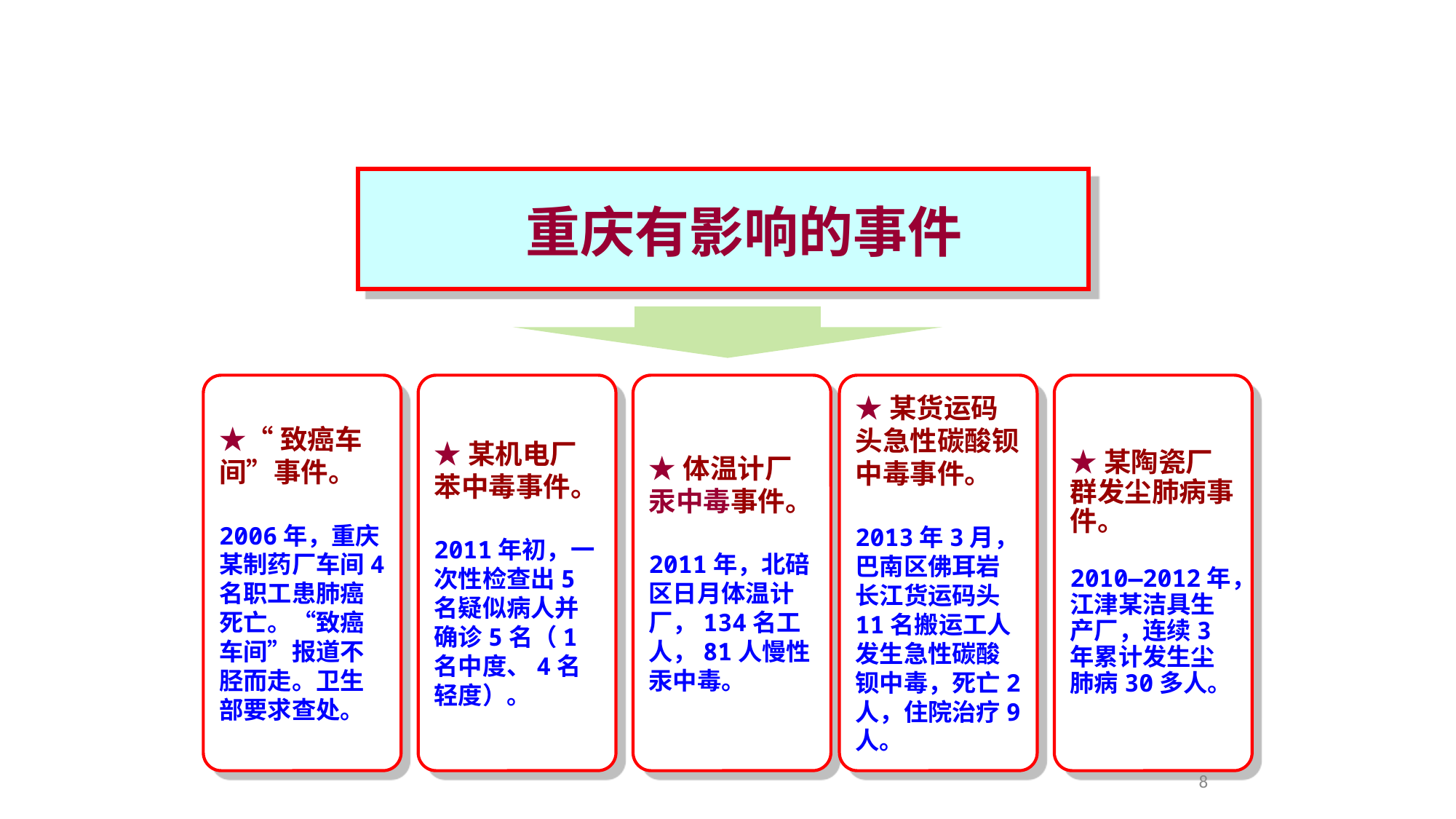

重庆有影响的事件

★“致癌车间”事件。

2006年，重庆某制药厂车间4名职工患肺癌死亡。“致癌车间”报道不胫而走。卫生部要求查处。
★某机电厂苯中毒事件。

2011年初，一次性检查出5名疑似病人并确诊5名（1名中度、4名轻度）。
★体温计厂汞中毒事件。

2011年，北碚区日月体温计厂，134名工人，81人慢性汞中毒。
★某货运码头急性碳酸钡中毒事件。

2013年3月，巴南区佛耳岩长江货运码头11名搬运工人发生急性碳酸钡中毒，死亡2人，住院治疗9人。
★某陶瓷厂群发尘肺病事件。

2010—2012年，江津某洁具生产厂，连续3年累计发生尘肺病30多人。
8